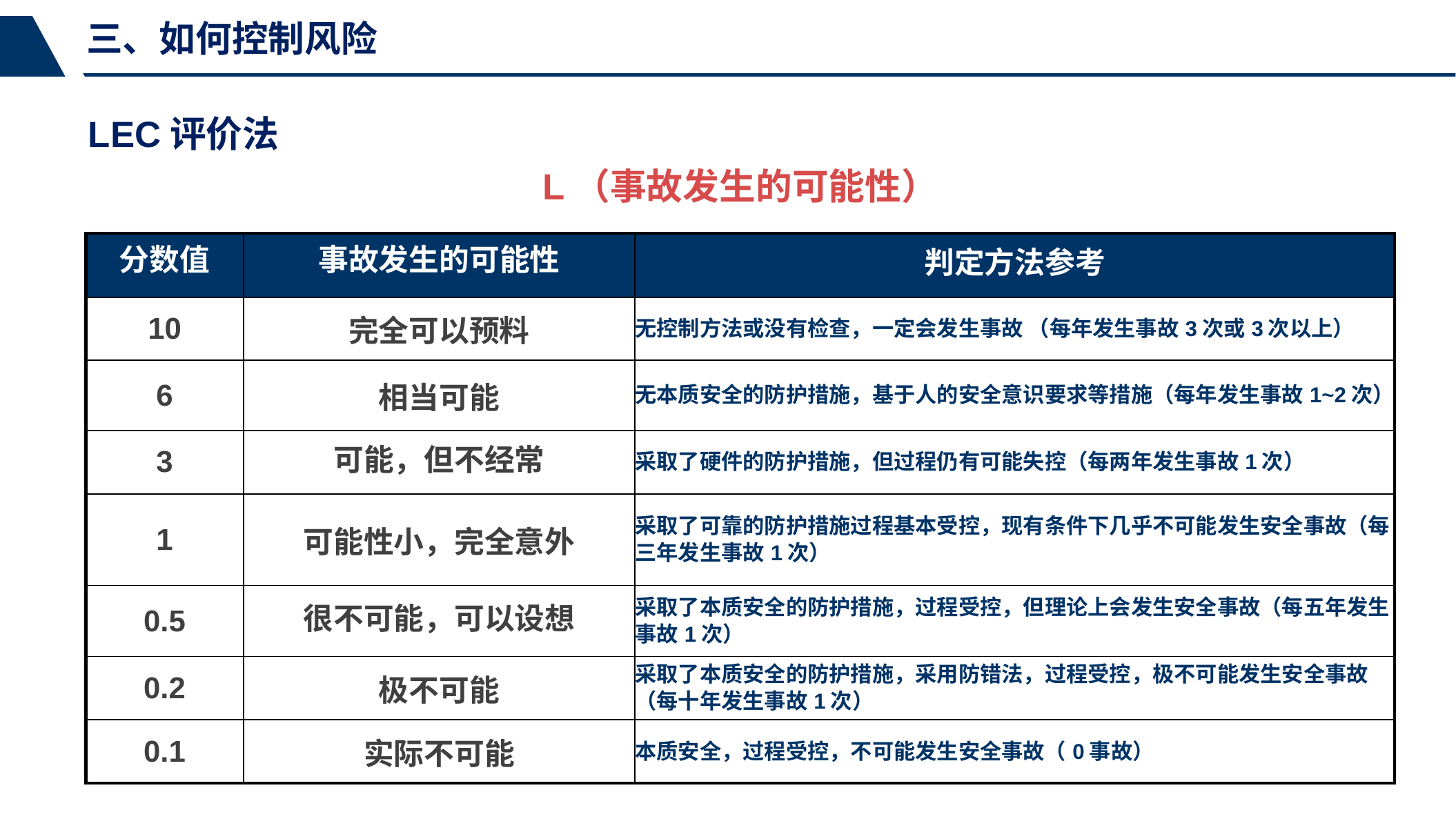

三、如何控制风险

LEC评价法
L（事故发生的可能性）
| 分数值 | 事故发生的可能性 | 判定方法参考 |
| --- | --- | --- |
| 10 | 完全可以预料 | 无控制方法或没有检查，一定会发生事故 （每年发生事故3次或3次以上） |
| 6 | 相当可能 | 无本质安全的防护措施，基于人的安全意识要求等措施（每年发生事故1~2次） |
| 3 | 可能，但不经常 | 采取了硬件的防护措施，但过程仍有可能失控（每两年发生事故1次） |
| 1 | 可能性小，完全意外 | 采取了可靠的防护措施过程基本受控，现有条件下几乎不可能发生安全事故（每三年发生事故1次） |
| 0.5 | 很不可能，可以设想 | 采取了本质安全的防护措施，过程受控，但理论上会发生安全事故（每五年发生事故1次） |
| 0.2 | 极不可能 | 采取了本质安全的防护措施，采用防错法，过程受控，极不可能发生安全事故（每十年发生事故1次） |
| 0.1 | 实际不可能 | 本质安全，过程受控，不可能发生安全事故（0事故） |